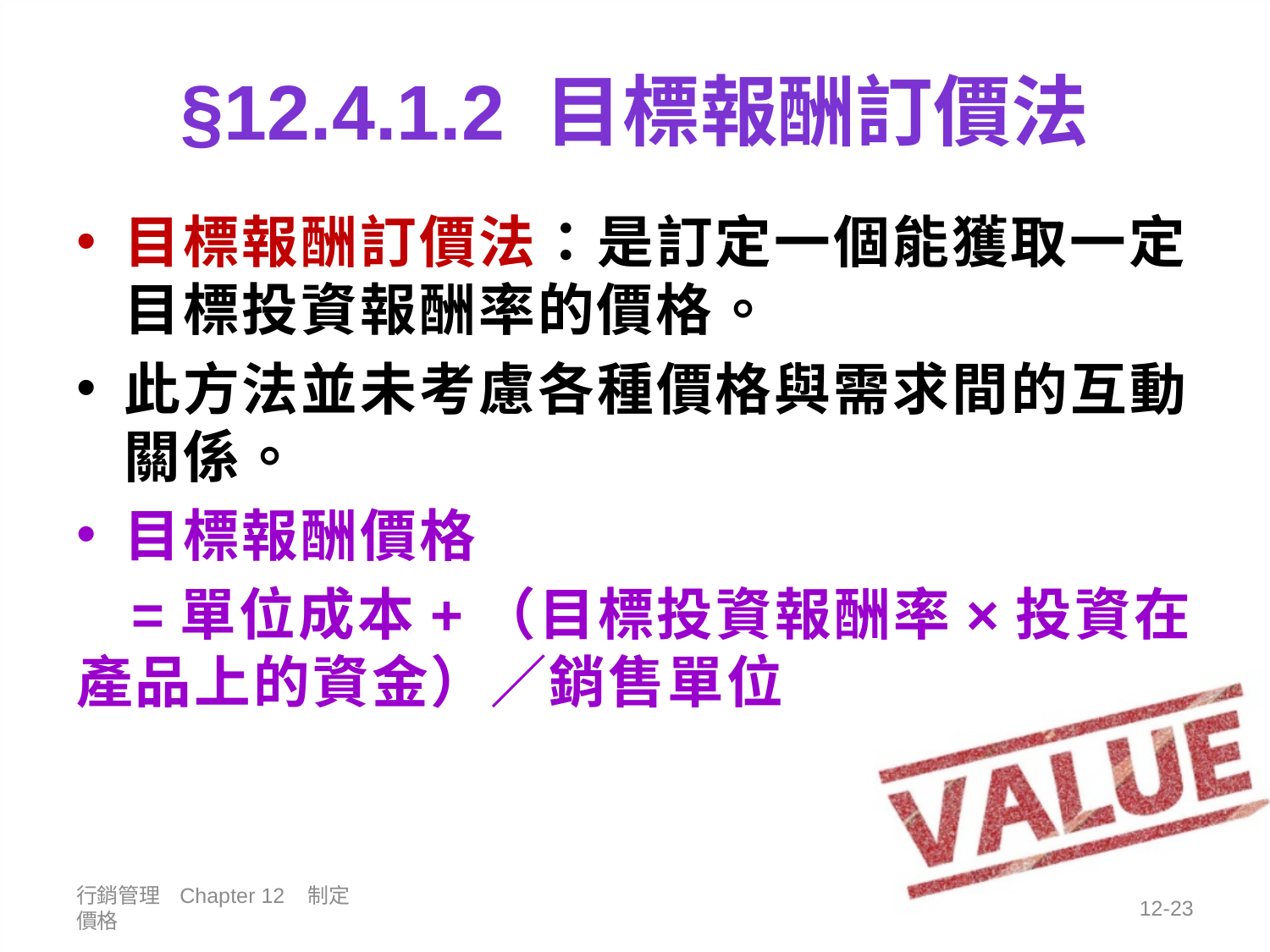

# §12.4.1.2 目標報酬訂價法
目標報酬訂價法：是訂定一個能獲取一定目標投資報酬率的價格。
此方法並未考慮各種價格與需求間的互動關係。
目標報酬價格
   =單位成本+（目標投資報酬率×投資在產品上的資金）／銷售單位
行銷管理   Chapter 12   制定價格
12-23